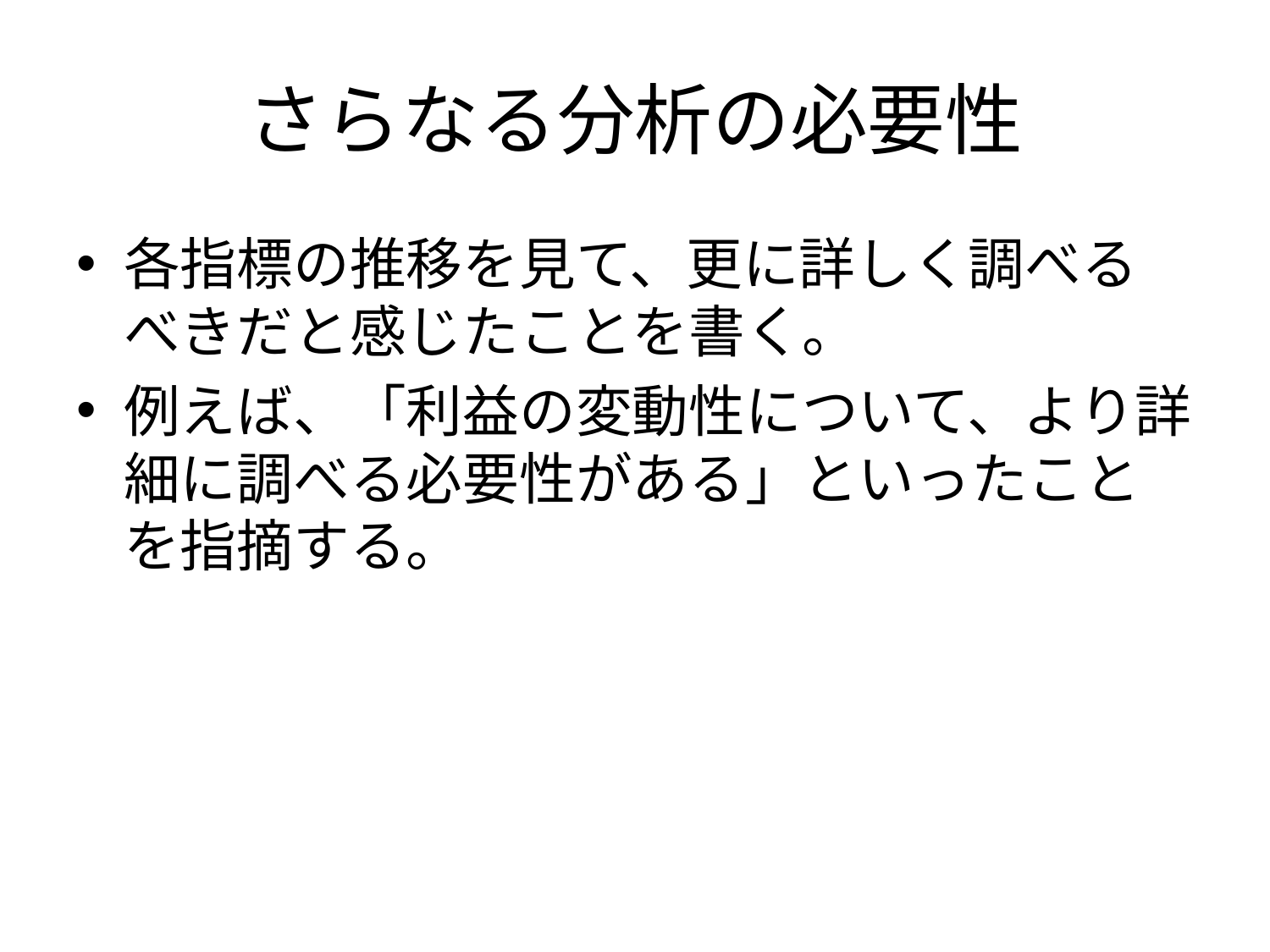

# さらなる分析の必要性
各指標の推移を見て、更に詳しく調べるべきだと感じたことを書く。
例えば、「利益の変動性について、より詳細に調べる必要性がある」といったことを指摘する。